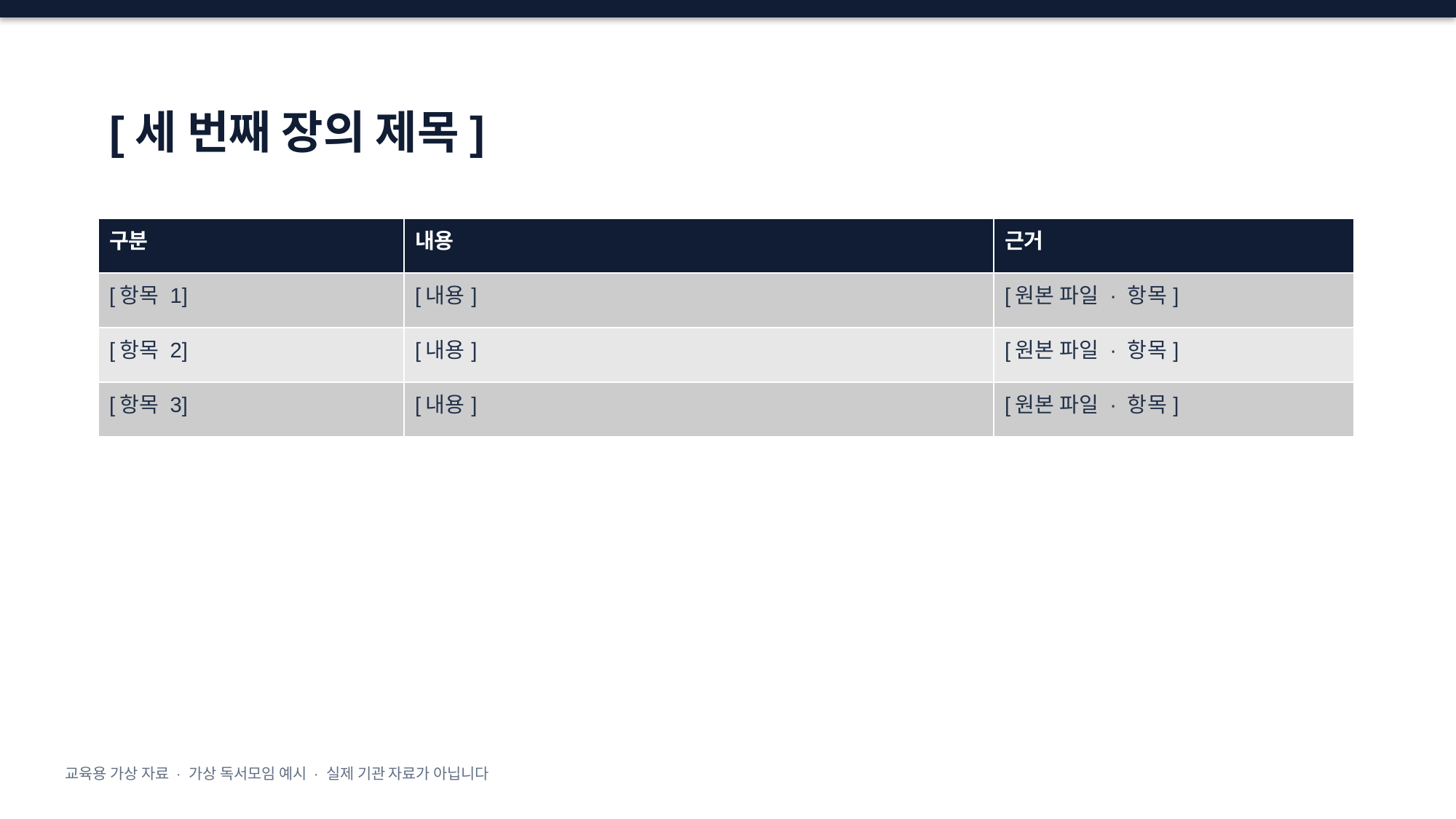

# [세 번째 장의 제목]
| 구분 | 내용 | 근거 |
| --- | --- | --- |
| [항목 1] | [내용] | [원본 파일 · 항목] |
| [항목 2] | [내용] | [원본 파일 · 항목] |
| [항목 3] | [내용] | [원본 파일 · 항목] |